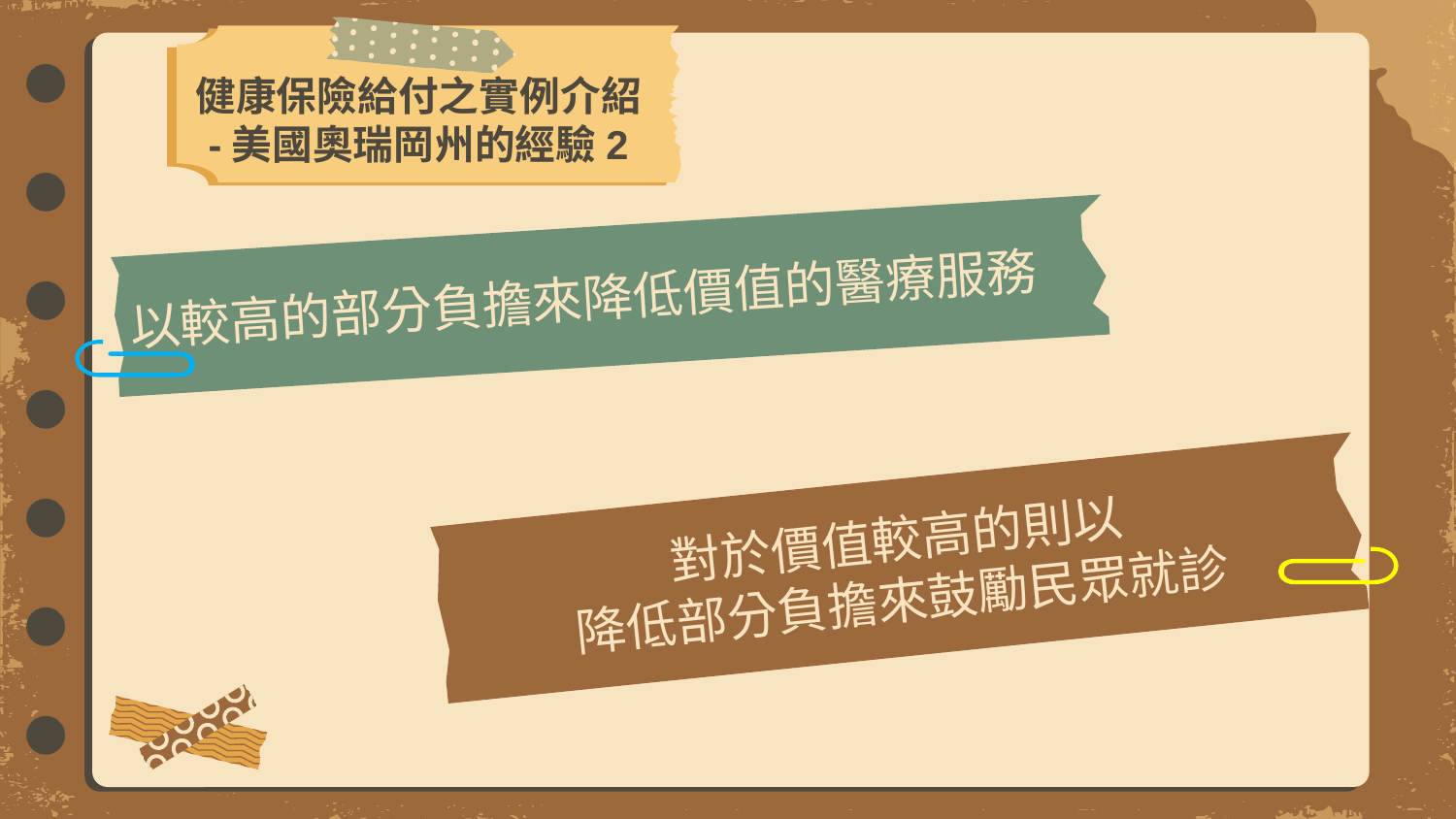

健康保險給付之實例介紹
-美國奧瑞岡州的經驗2
以較高的部分負擔來降低價值的醫療服務

對於價值較高的則以
降低部分負擔來鼓勵民眾就診